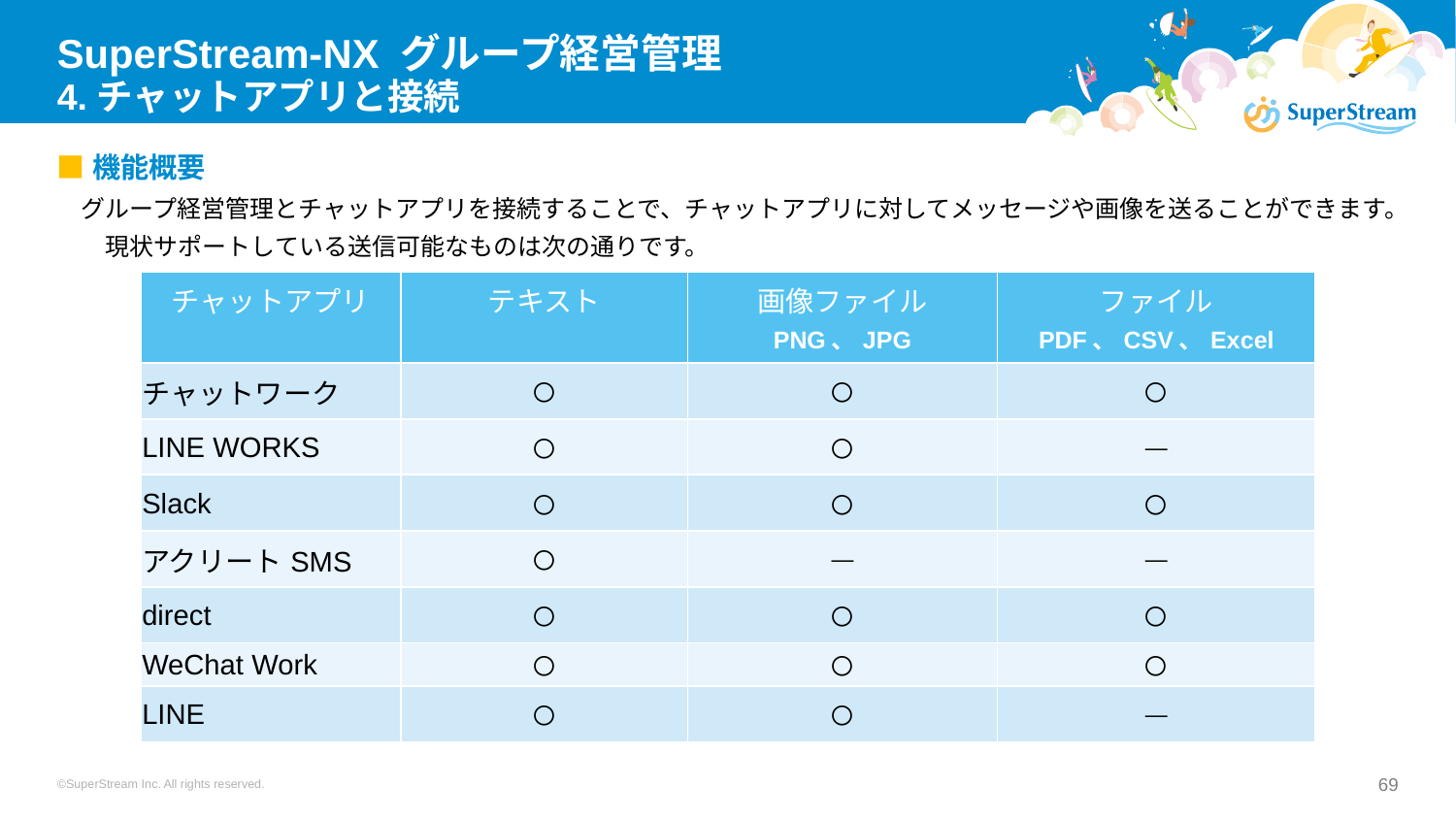

# SuperStream-NX グループ経営管理 4.チャットアプリと接続
■機能概要
　グループ経営管理とチャットアプリを接続することで、チャットアプリに対してメッセージや画像を送ることができます。
　　現状サポートしている送信可能なものは次の通りです。

| チャットアプリ | テキスト | 画像ファイル PNG、JPG | ファイル PDF、CSV、Excel |
| --- | --- | --- | --- |
| チャットワーク | 〇 | 〇 | 〇 |
| LINE WORKS | 〇 | 〇 | ― |
| Slack | 〇 | 〇 | 〇 |
| アクリートSMS | 〇 | ― | ― |
| direct | 〇 | 〇 | 〇 |
| WeChat Work | 〇 | 〇 | 〇 |
| LINE | 〇 | 〇 | ― |
©SuperStream Inc. All rights reserved.
69